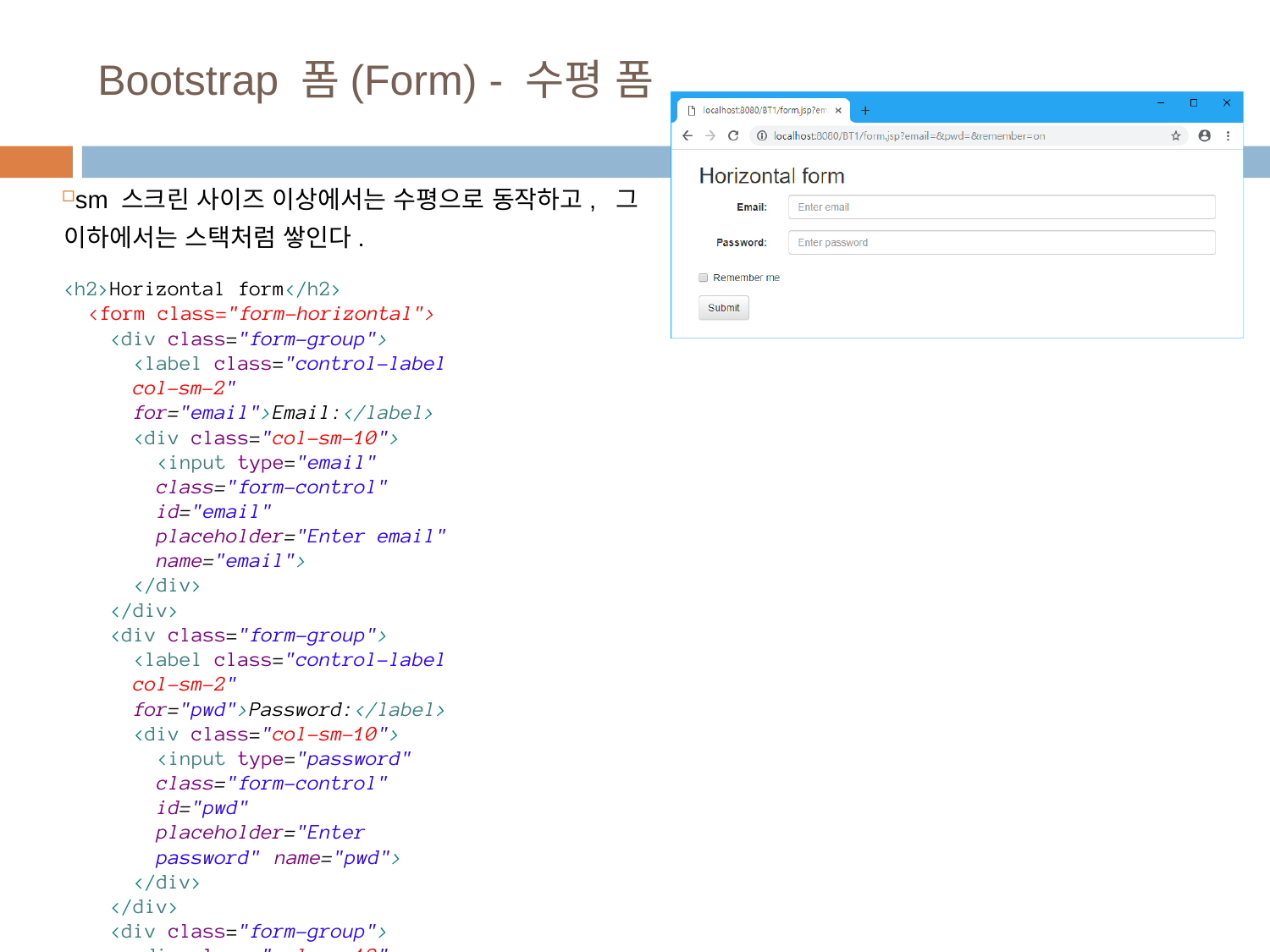

# Bootstrap 폼(Form) - 수평 폼

sm 스크린 사이즈 이상에서는 수평으로 동작하고,  그 이하에서는 스택처럼 쌓인다.
<h2>Horizontal form</h2>
<form class="form-horizontal">
<div class="form-group">
<label class="control-label col-sm-2" for="email">Email:</label>
<div class="col-sm-10">
<input type="email" class="form-control" id="email" placeholder="Enter email" name="email">
</div>
</div>
<div class="form-group">
<label class="control-label col-sm-2" for="pwd">Password:</label>
<div class="col-sm-10">
<input type="password" class="form-control" id="pwd" placeholder="Enter password" name="pwd">
</div>
</div>
<div class="form-group">
<div class="col-sm-12">
<div class="checkbox">
<label><input type="checkbox" name="remember"> Remember me</label>
</div>
</div>
</div>
<div class="form-group">
<div class="col-sm-12">
<button type="submit" class="btn btn-default">Submit</button>
</div>
</div>
</form>